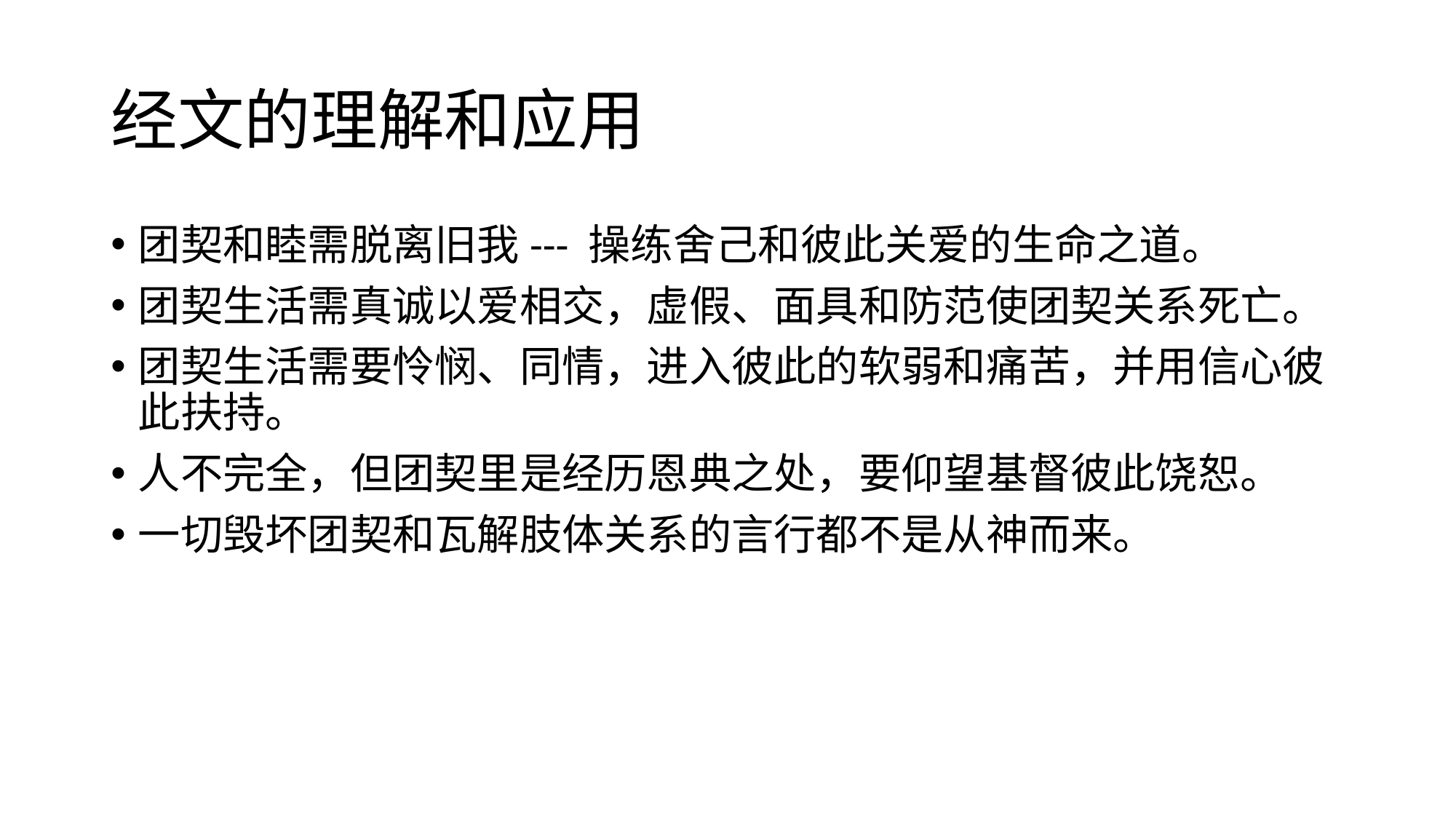

# 经文的理解和应用
团契和睦需脱离旧我--- 操练舍己和彼此关爱的生命之道。
团契生活需真诚以爱相交，虚假、面具和防范使团契关系死亡。
团契生活需要怜悯、同情，进入彼此的软弱和痛苦，并用信心彼此扶持。
人不完全，但团契里是经历恩典之处，要仰望基督彼此饶恕。
一切毁坏团契和瓦解肢体关系的言行都不是从神而来。